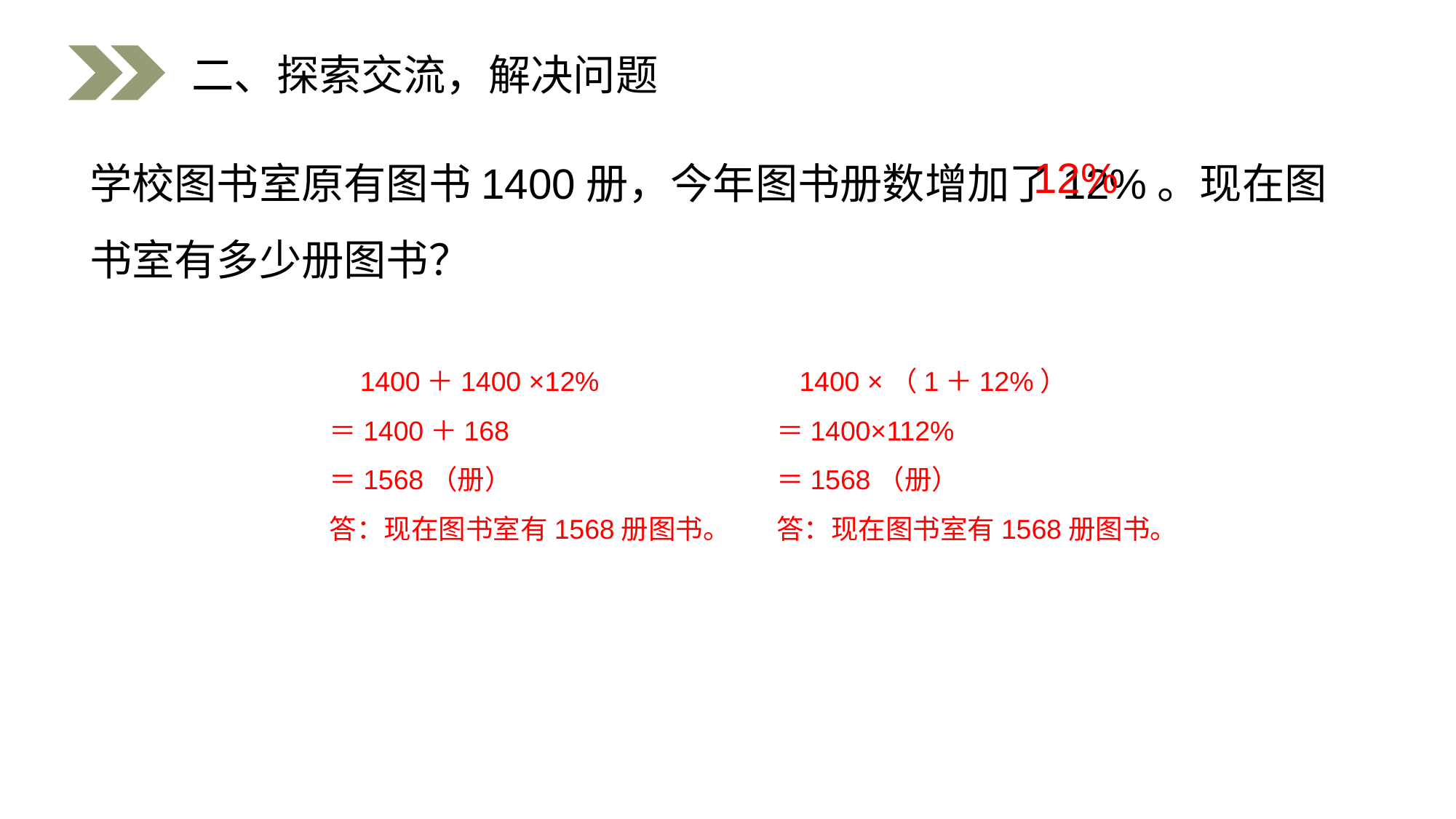

二、探索交流，解决问题
学校图书室原有图书1400册，今年图书册数增加了12%。现在图书室有多少册图书？
12%
    1400＋1400 ×12%
＝1400＋168
＝1568（册）
答：现在图书室有1568册图书。
   1400 ×（1＋12%）
＝1400×112%
＝1568（册）
答：现在图书室有1568册图书。